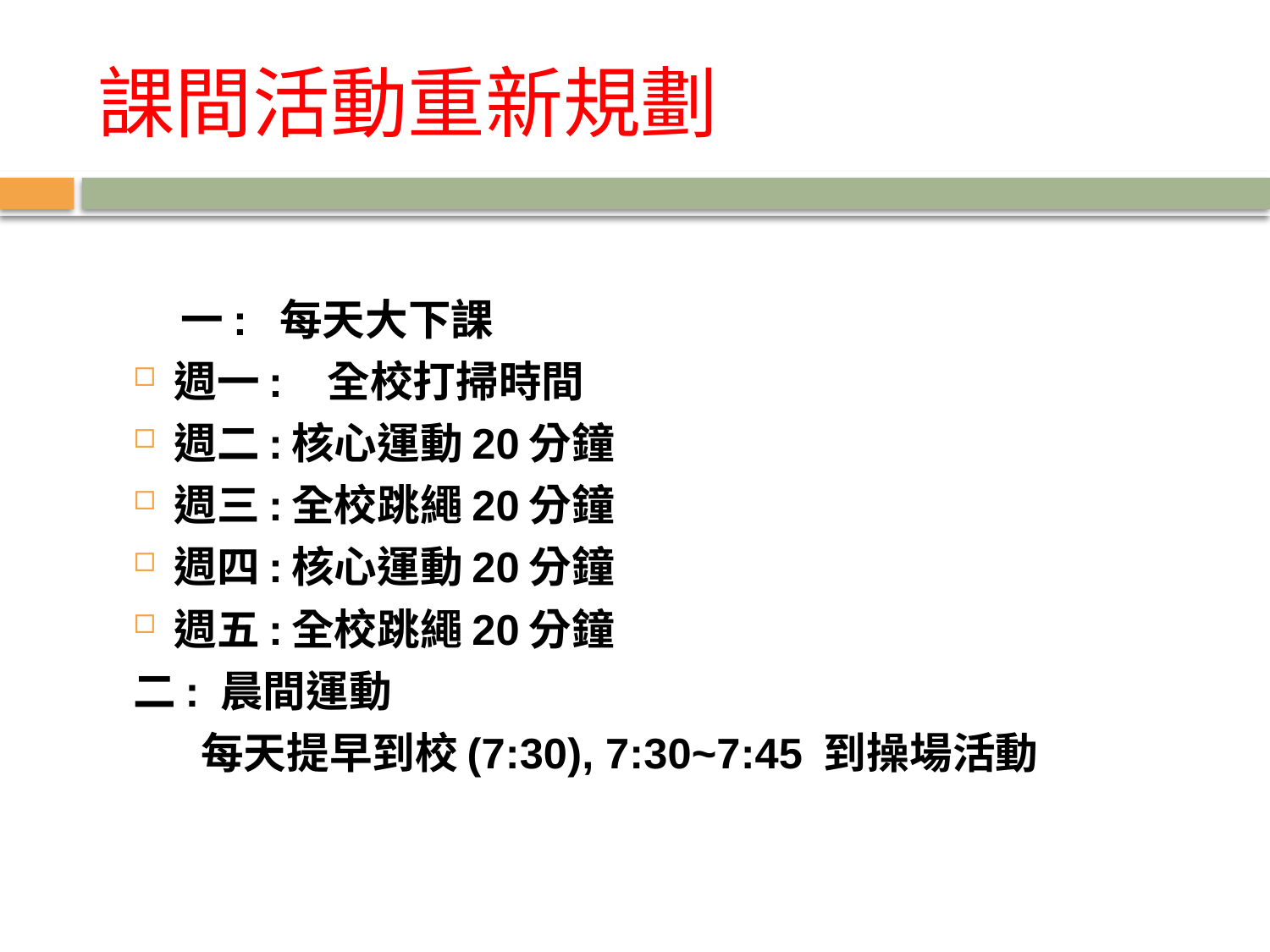

# 課間活動重新規劃
    一:  每天大下課
週一:   全校打掃時間
週二:核心運動20分鐘
週三:全校跳繩20分鐘
週四:核心運動20分鐘
週五:全校跳繩20分鐘
二: 晨間運動
      每天提早到校(7:30), 7:30~7:45 到操場活動